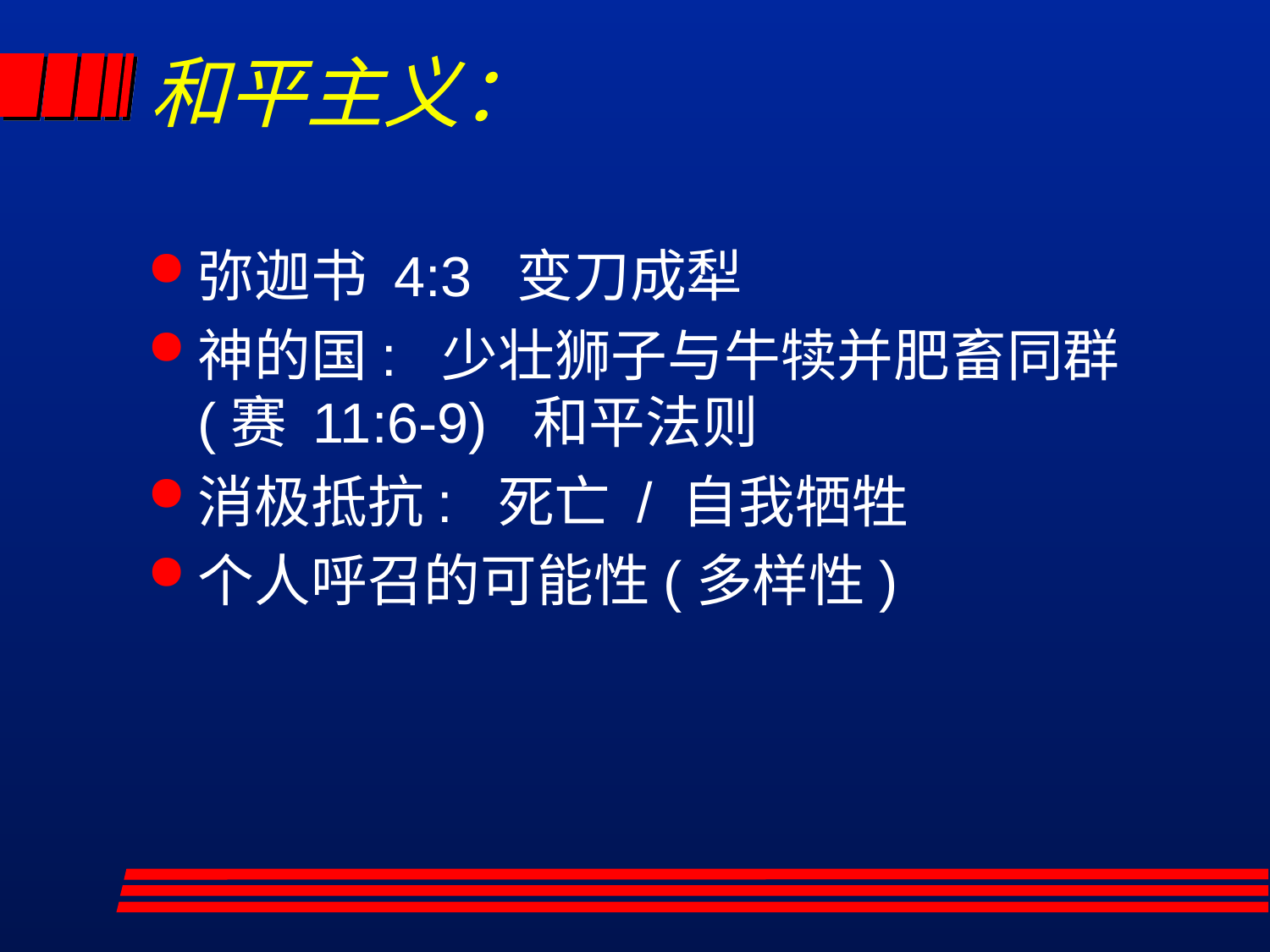

# 和平主义：
弥迦书 4:3  变刀成犁
神的国:  少壮狮子与牛犊并肥畜同群(赛 11:6-9)  和平法则
消极抵抗:  死亡 / 自我牺牲
个人呼召的可能性(多样性)